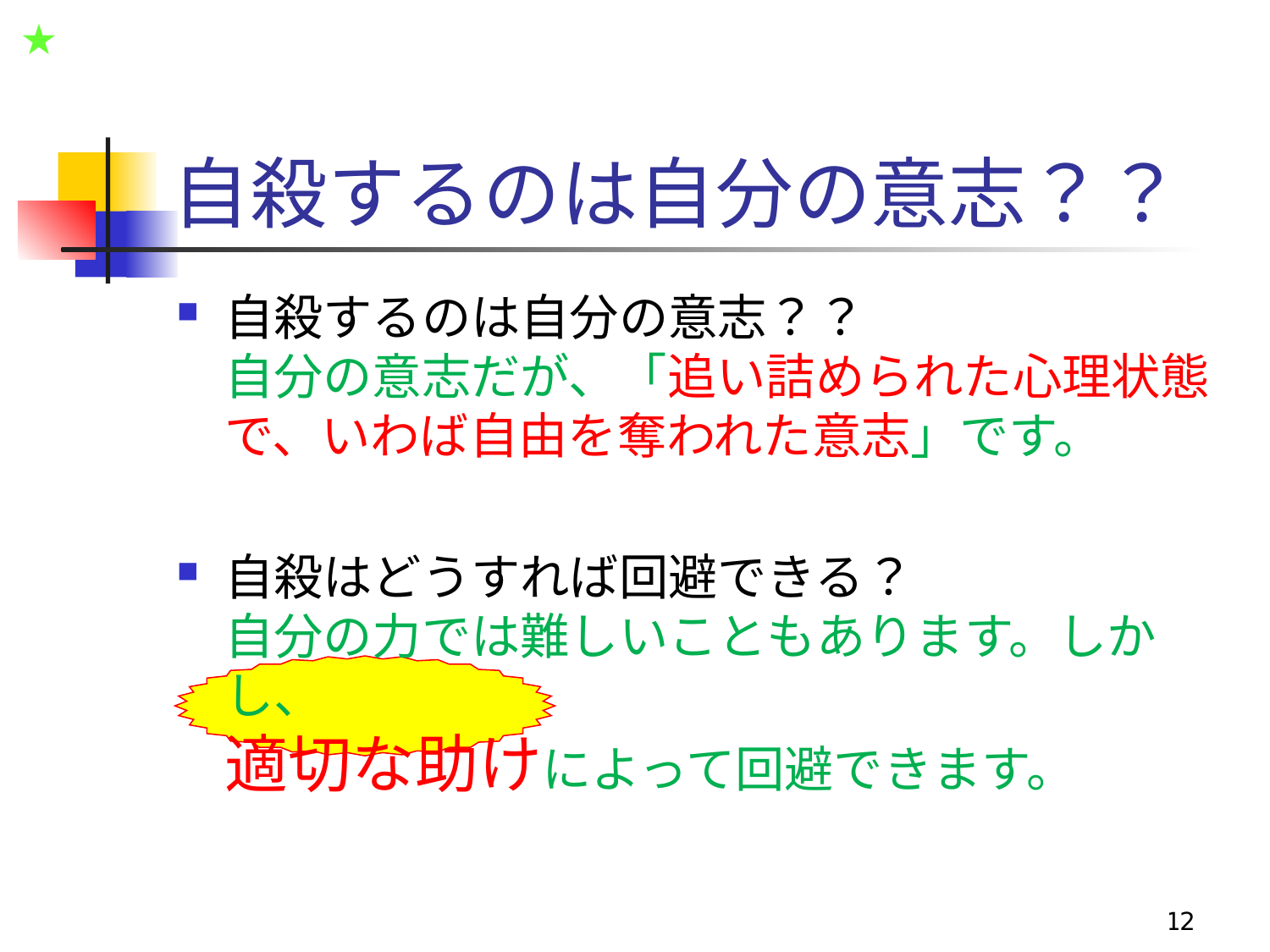

★
# 自殺するのは自分の意志？？
自殺するのは自分の意志？？
自分の意志だが、「追い詰められた心理状態で、いわば自由を奪われた意志」です。

自殺はどうすれば回避できる？
自分の力では難しいこともあります。しかし、
適切な助けによって回避できます。

12